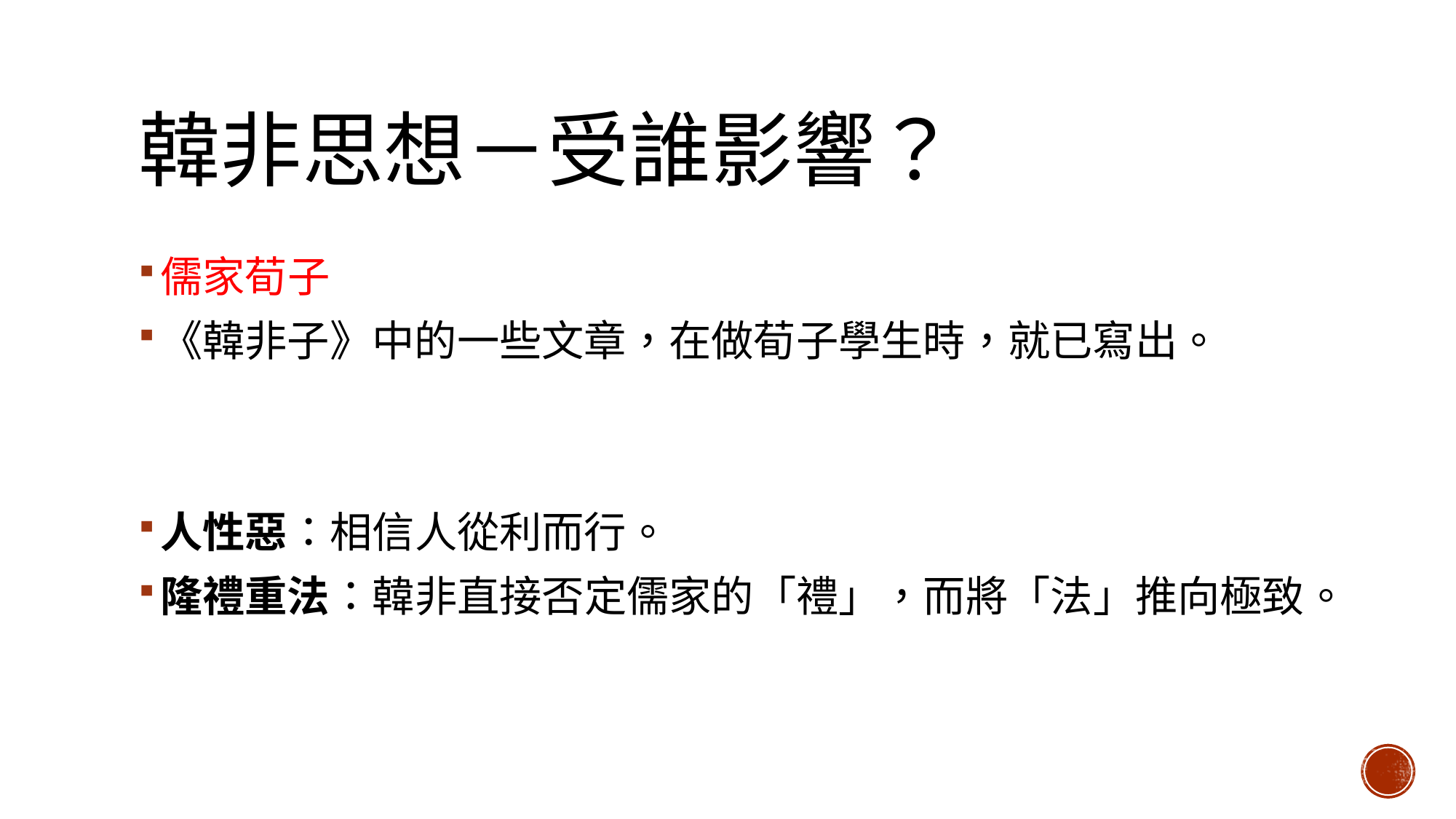

# 韓非思想－受誰影響？
儒家荀子
《韓非子》中的一些文章，在做荀子學生時，就已寫出。

人性惡：相信人從利而行。
隆禮重法：韓非直接否定儒家的「禮」，而將「法」推向極致。